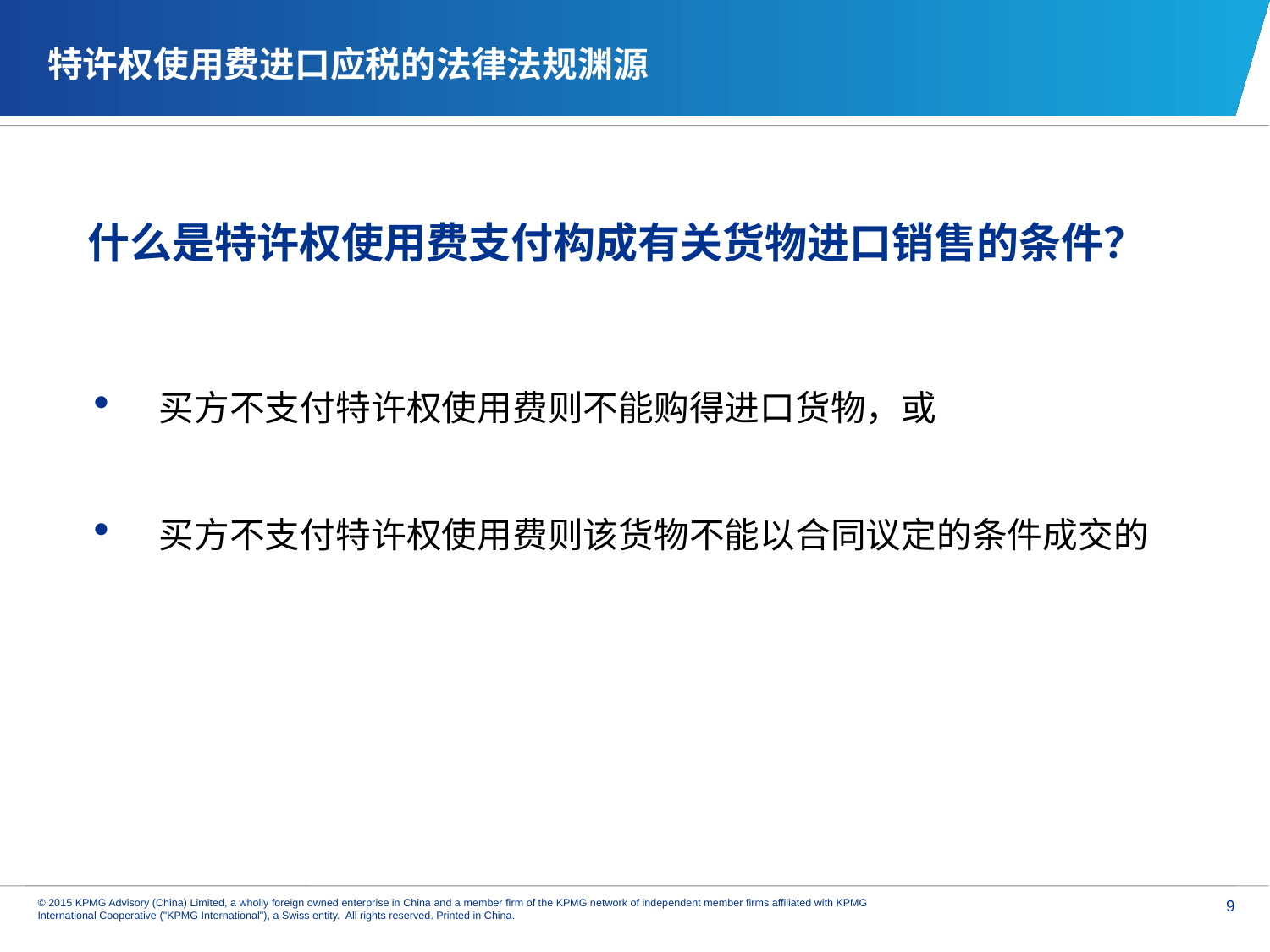

特许权使用费进口应税的法律法规渊源
　什么是特许权使用费支付构成有关货物进口销售的条件？

买方不支付特许权使用费则不能购得进口货物，或

买方不支付特许权使用费则该货物不能以合同议定的条件成交的